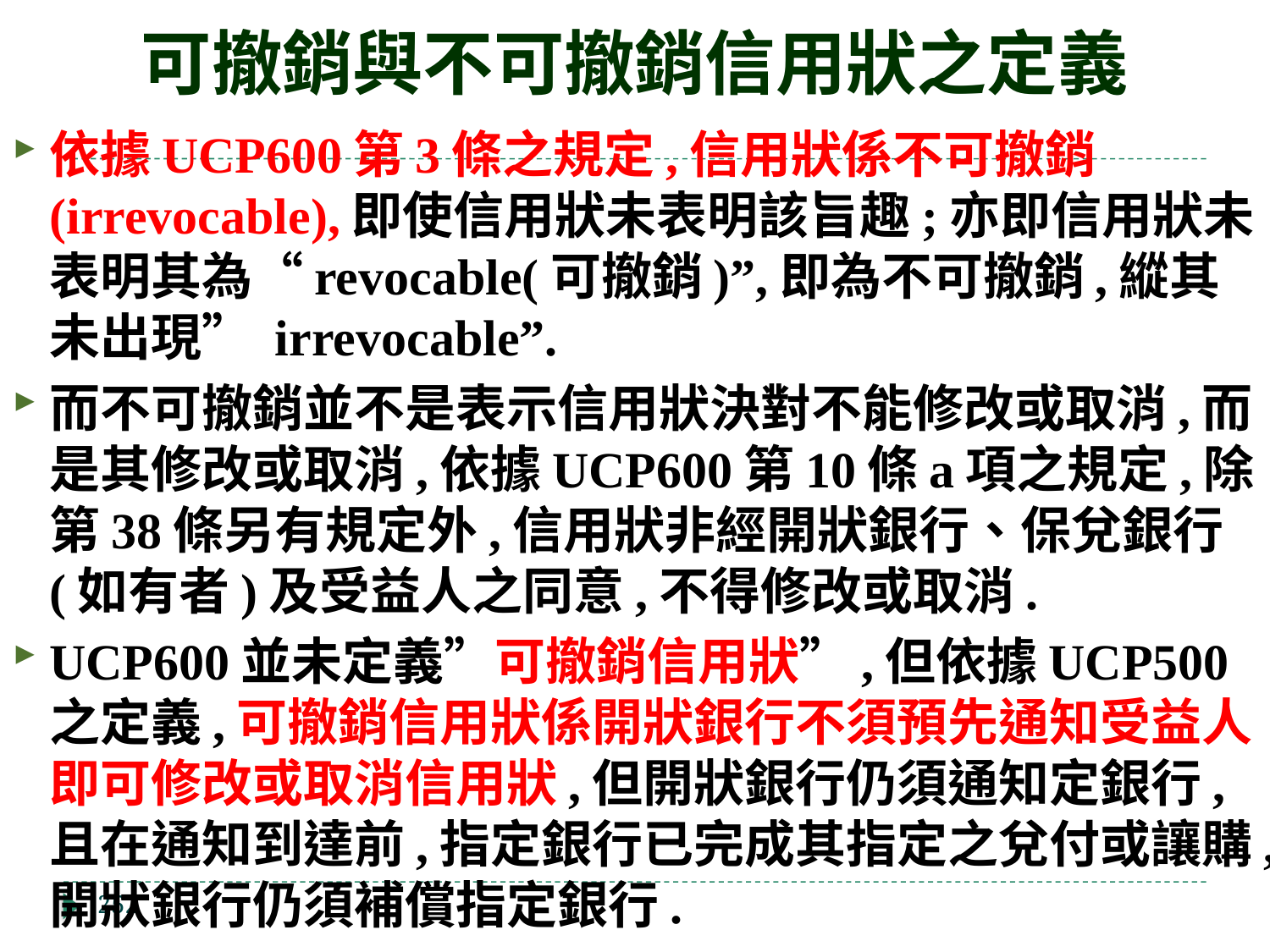

# 可撤銷與不可撤銷信用狀之定義
依據UCP600第3條之規定,信用狀係不可撤銷(irrevocable),即使信用狀未表明該旨趣;亦即信用狀未表明其為“revocable(可撤銷)”,即為不可撤銷,縱其未出現” irrevocable”.
而不可撤銷並不是表示信用狀決對不能修改或取消,而是其修改或取消,依據UCP600第10條a項之規定,除第38條另有規定外,信用狀非經開狀銀行、保兌銀行(如有者)及受益人之同意,不得修改或取消.
UCP600並未定義”可撤銷信用狀”,但依據UCP500之定義,可撤銷信用狀係開狀銀行不須預先通知受益人即可修改或取消信用狀,但開狀銀行仍須通知定銀行,且在通知到達前,指定銀行已完成其指定之兌付或讓購,開狀銀行仍須補償指定銀行.
252